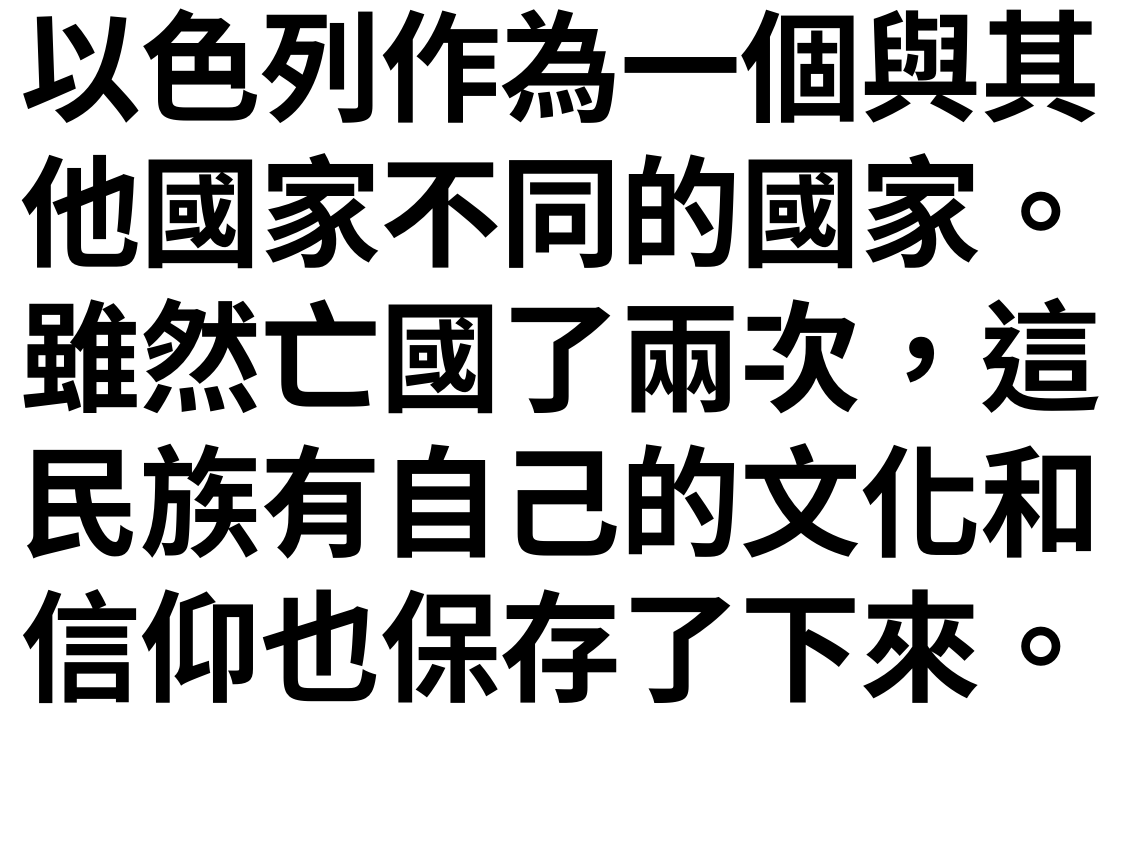

以色列作為一個與其他國家不同的國家。雖然亡國了兩次，這民族有自己的文化和信仰也保存了下來。